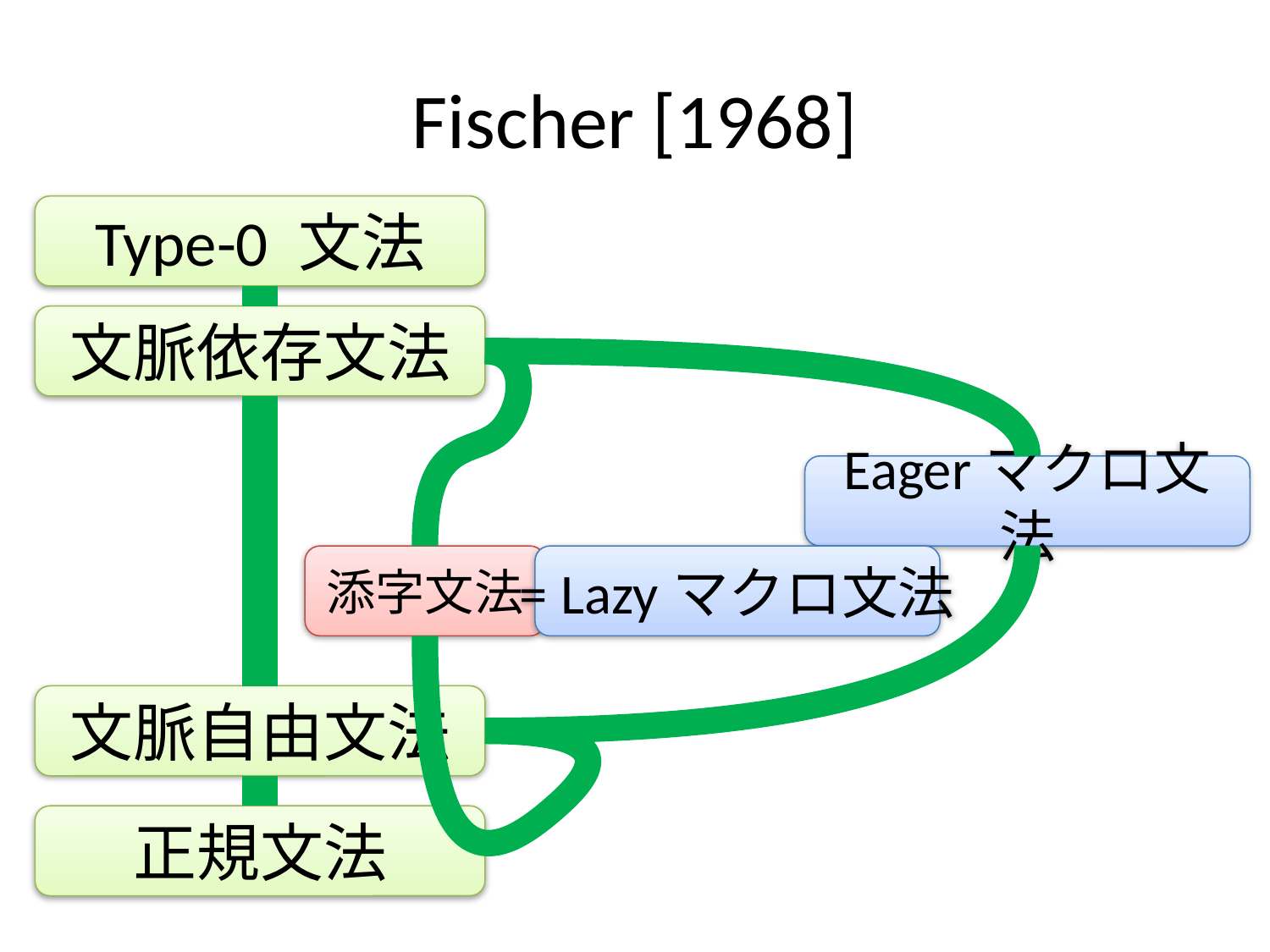

# Fischer [1968]
Type-0 文法
文脈依存文法
Eagerマクロ文法
添字文法
= Lazyマクロ文法
文脈自由文法
正規文法